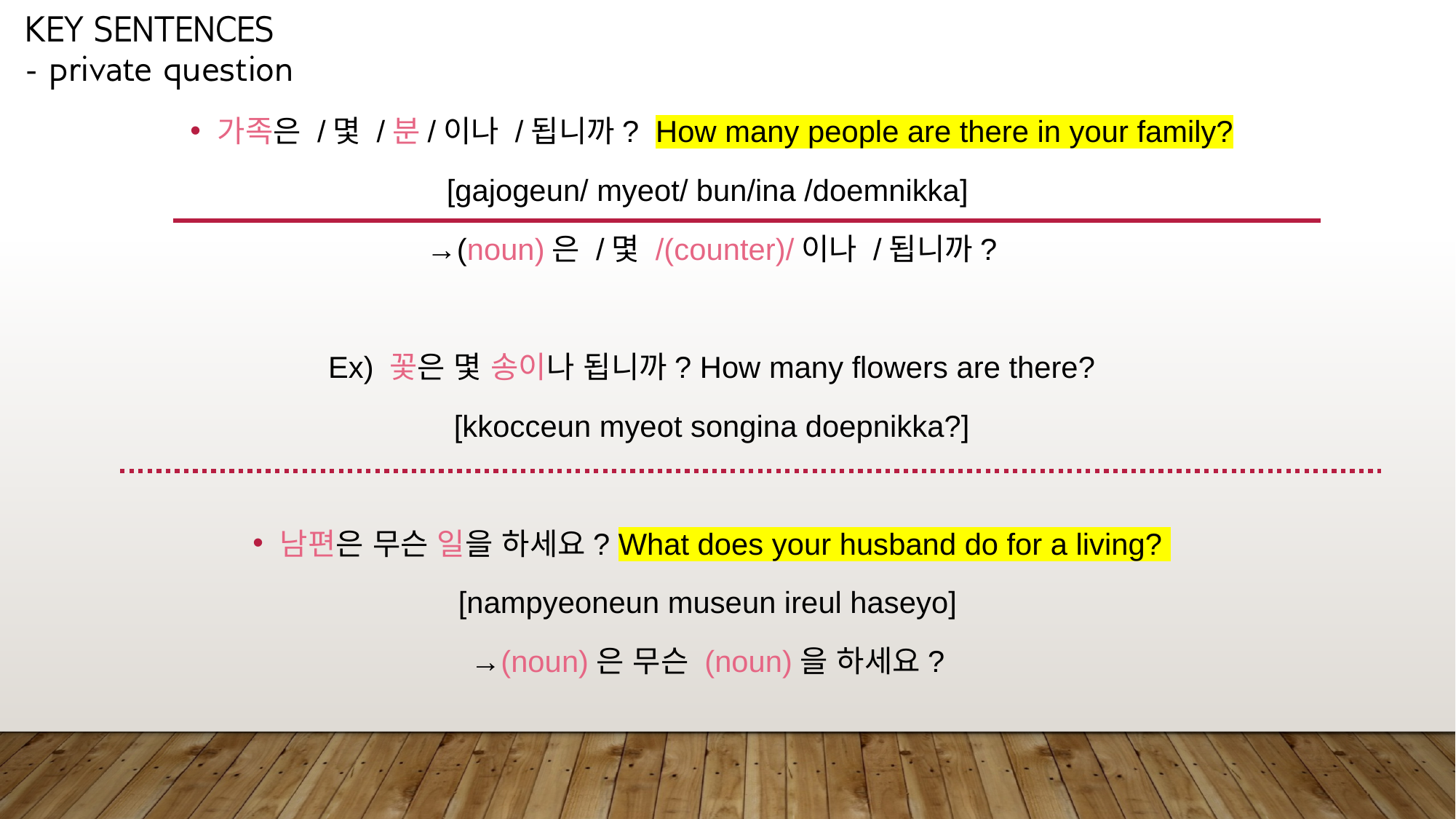

Key sentences
- private question
가족은 /몇 /분/이나 /됩니까?  How many people are there in your family?
[gajogeun/ myeot/ bun/ina /doemnikka]
→(noun)은 /몇 /(counter)/이나 /됩니까?

Ex) 꽃은 몇 송이나 됩니까? How many flowers are there?
[kkocceun myeot songina doepnikka?]

남편은 무슨 일을 하세요? What does your husband do for a living?
[nampyeoneun museun ireul haseyo]
→(noun)은 무슨 (noun)을 하세요?